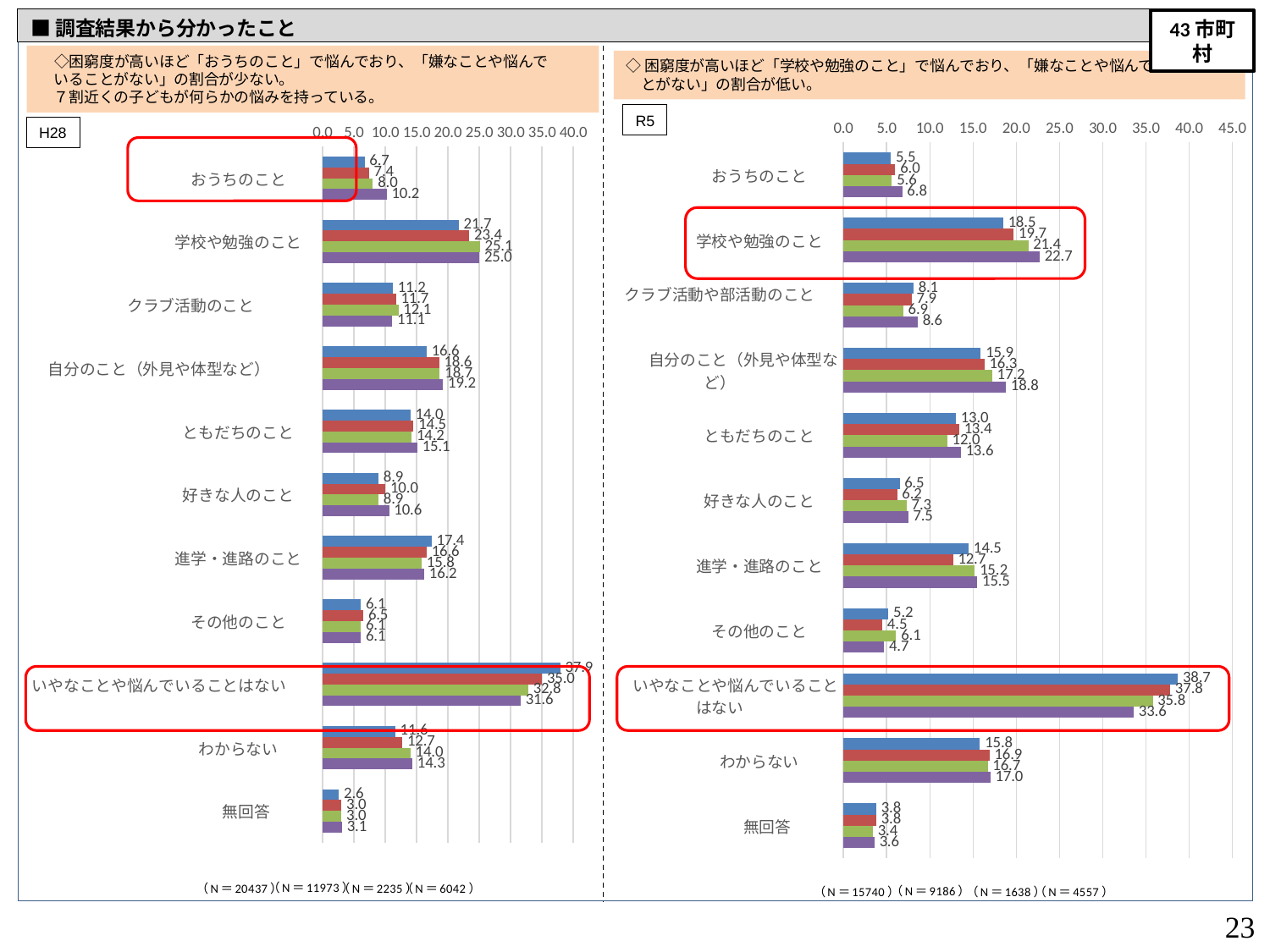

■調査結果から分かったこと
43市町村

　◇困窮度が高いほど「おうちのこと」で悩んでおり、「嫌なことや悩んで
　いることがない」の割合が少ない。
　７割近くの子どもが何らかの悩みを持っている。
◇困窮度が高いほど「学校や勉強のこと」で悩んでおり、「嫌なことや悩んでいるこ
　とがない」の割合が低い。
R5

### Chart

| Category | 中央値以上 | 困窮度Ⅲ | 困窮度Ⅱ | 困窮度Ⅰ |
|---|---|---|---|---|
| おうちのこと         | 6.7 | 7.4 | 8.0 | 10.2 |
| 学校や勉強のこと     | 21.7 | 23.4 | 25.1 | 25.0 |
| クラブ活動のこと                 | 11.2 | 11.7 | 12.1 | 11.1 |
| 自分のこと（外見や体型など）             | 16.6 | 18.6 | 18.7 | 19.2 |
| ともだちのこと       | 14.0 | 14.5 | 14.2 | 15.1 |
| 好きな人のこと       | 8.9 | 10.0 | 8.9 | 10.6 |
| 進学・進路のこと     | 17.4 | 16.6 | 15.8 | 16.2 |
| その他のこと         | 6.1 | 6.5 | 6.1 | 6.1 |
| いやなことや悩んでいることはない         | 37.9 | 35.0 | 32.8 | 31.6 |
| わからない           | 11.6 | 12.7 | 14.0 | 14.3 |
| 無回答             | 2.6 | 3.0 | 3.0 | 3.1 |

### Chart

| Category | 中央値以上 | 困窮度Ⅲ | 困窮度Ⅱ | 困窮度Ⅰ |
|---|---|---|---|---|
| おうちのこと         | 5.5 | 6.0 | 5.6 | 6.8 |
| 学校や勉強のこと     | 18.5 | 19.7 | 21.4 | 22.7 |
| クラブ活動や部活動のこと                 | 8.1 | 7.9 | 6.9 | 8.6 |
| 自分のこと（外見や体型など）             | 15.9 | 16.3 | 17.2 | 18.8 |
| ともだちのこと       | 13.0 | 13.4 | 12.0 | 13.6 |
| 好きな人のこと       | 6.5 | 6.2 | 7.3 | 7.5 |
| 進学・進路のこと     | 14.5 | 12.7 | 15.2 | 15.5 |
| その他のこと         | 5.2 | 4.5 | 6.1 | 4.7 |
| いやなことや悩んでいることはない         | 38.7 | 37.8 | 35.8 | 33.6 |
| わからない           | 15.8 | 16.9 | 16.7 | 17.0 |
|   無回答             | 3.8 | 3.8 | 3.4 | 3.6 |
H28

23